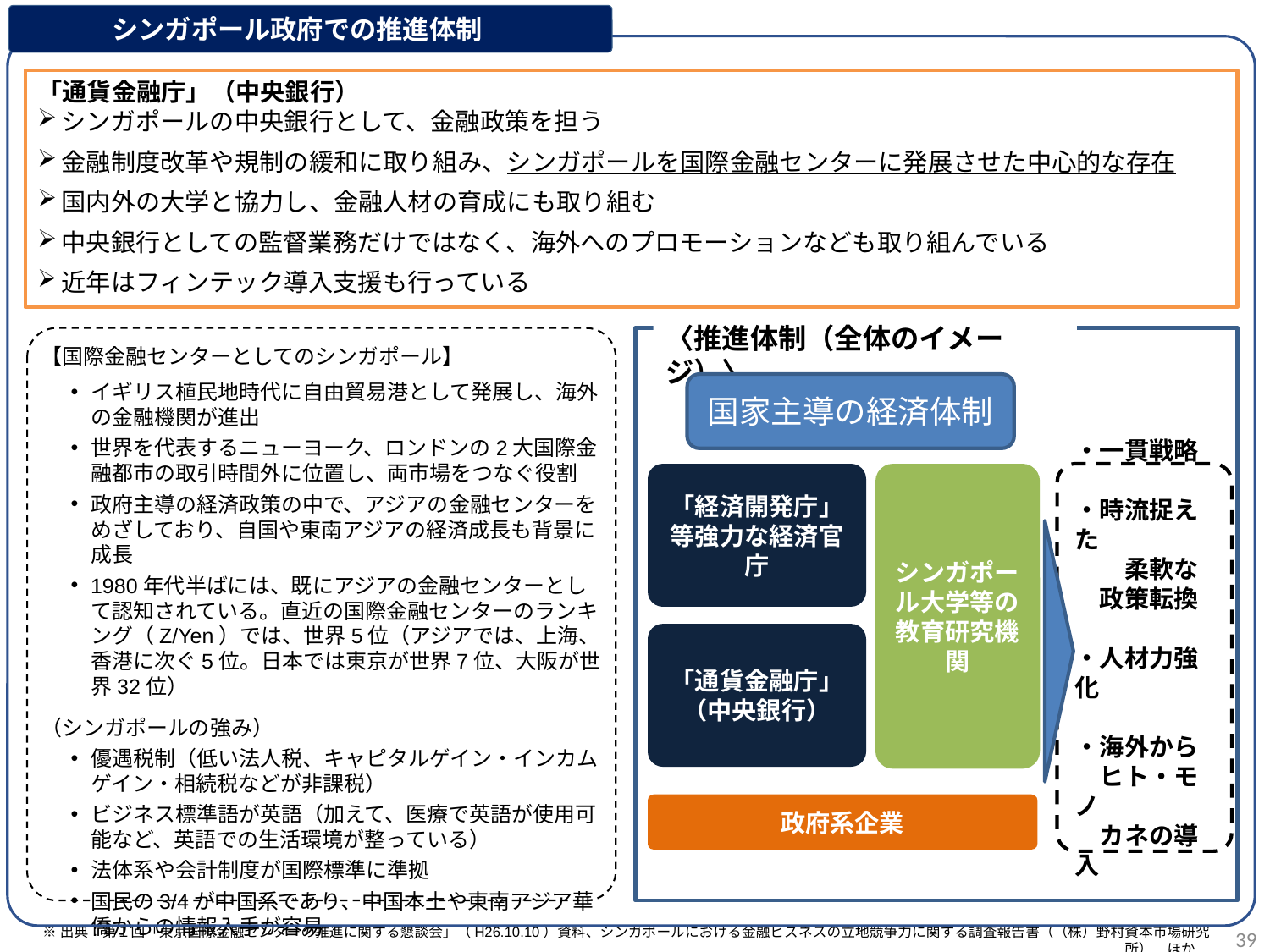

シンガポール政府での推進体制

「通貨金融庁」（中央銀行）
シンガポールの中央銀行として、金融政策を担う
金融制度改革や規制の緩和に取り組み、シンガポールを国際金融センターに発展させた中心的な存在
国内外の大学と協力し、金融人材の育成にも取り組む
中央銀行としての監督業務だけではなく、海外へのプロモーションなども取り組んでいる
近年はフィンテック導入支援も行っている

〈推進体制（全体のイメージ）〉

【国際金融センターとしてのシンガポール】
イギリス植民地時代に自由貿易港として発展し、海外の金融機関が進出
世界を代表するニューヨーク、ロンドンの2大国際金融都市の取引時間外に位置し、両市場をつなぐ役割
政府主導の経済政策の中で、アジアの金融センターをめざしており、自国や東南アジアの経済成長も背景に成長
1980年代半ばには、既にアジアの金融センターとして認知されている。直近の国際金融センターのランキング（Z/Yen）では、世界5位（アジアでは、上海、香港に次ぐ5位。日本では東京が世界7位、大阪が世界32位）
（シンガポールの強み）
優遇税制（低い法人税、キャピタルゲイン・インカムゲイン・相続税などが非課税）
ビジネス標準語が英語（加えて、医療で英語が使用可能など、英語での生活環境が整っている）
法体系や会計制度が国際標準に準拠
国民の3/4が中国系であり、中国本土や東南アジア華僑からの情報入手が容易
国家主導の経済体制
シンガポール大学等の教育研究機関
「経済開発庁」等強力な経済官庁
・一貫戦略

・時流捉えた
　　柔軟な
　政策転換

・人材力強化

・海外から
　ヒト・モノ
　カネの導入

「通貨金融庁」
（中央銀行）
政府系企業
39
※出典：第１回「東京国際金融センターの推進に関する懇談会」（H26.10.10）資料、シンガポールにおける金融ビズネスの立地競争力に関する調査報告書（（株）野村資本市場研究所）　ほか